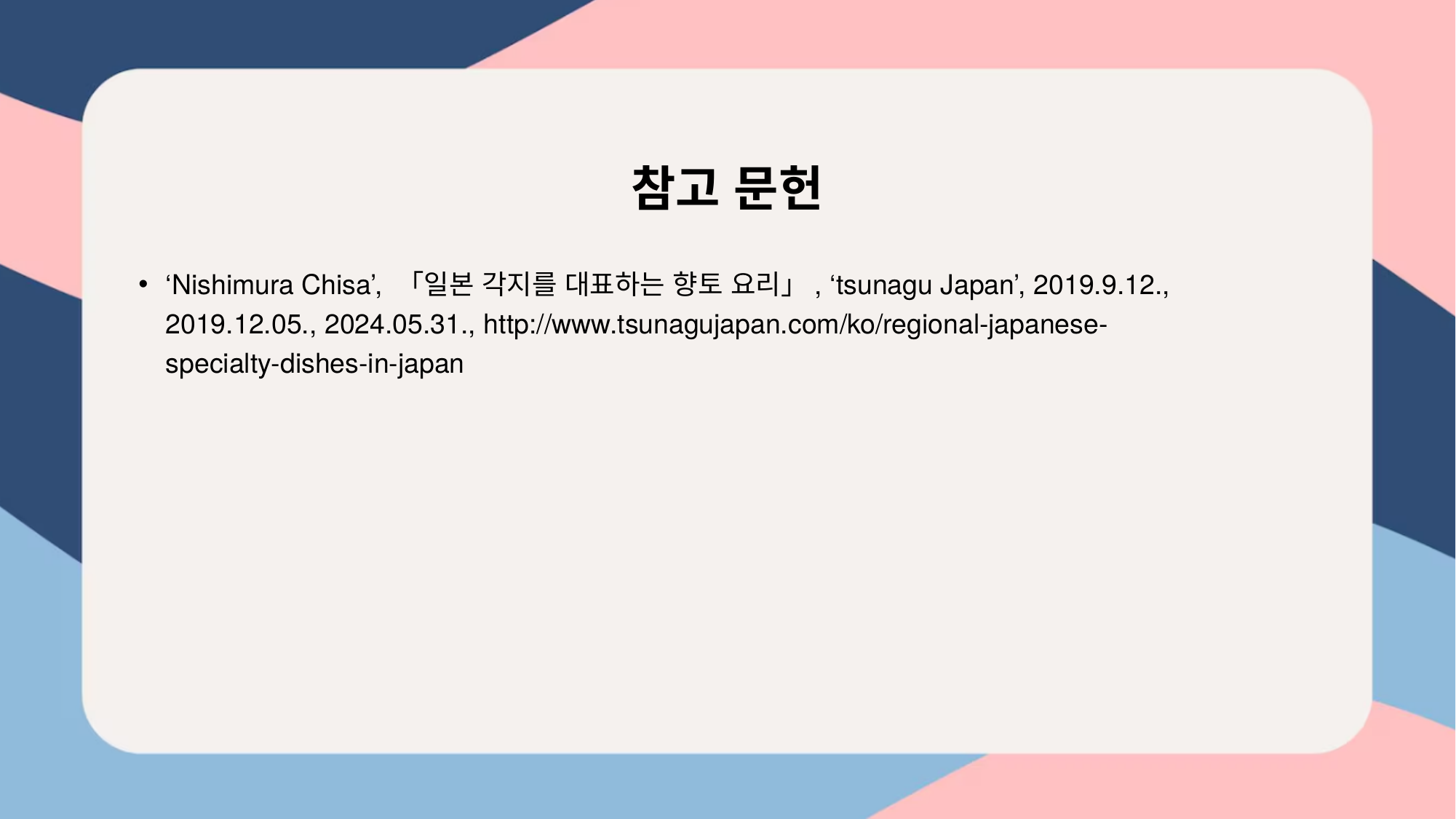

# 참고 문헌
‘Nishimura Chisa’, 「일본 각지를 대표하는 향토 요리」, ‘tsunagu Japan’, 2019.9.12., 2019.12.05., 2024.05.31., http://www.tsunagujapan.com/ko/regional-japanese-specialty-dishes-in-japan